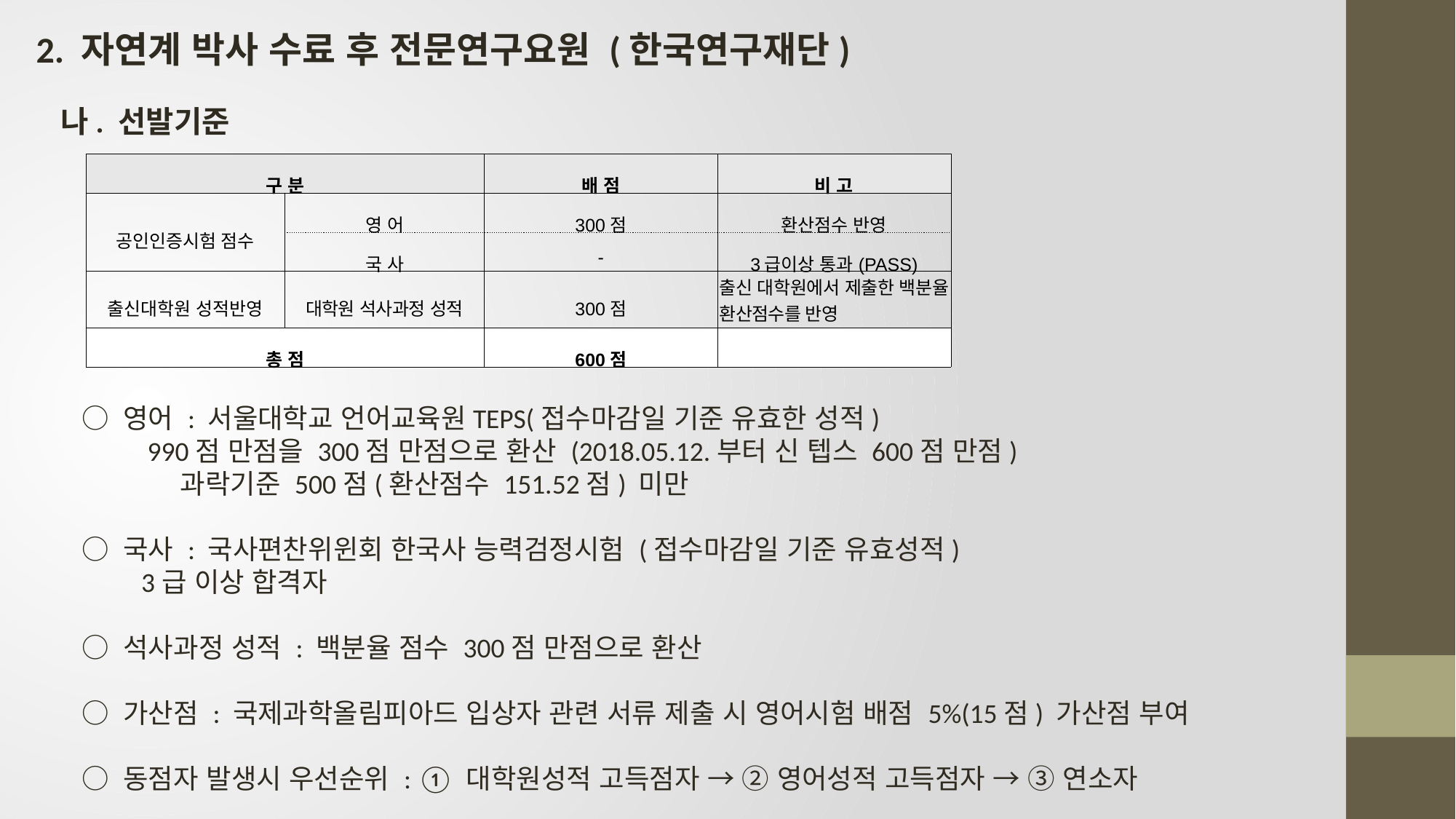

2. 자연계 박사 수료 후 전문연구요원 (한국연구재단)

  나. 선발기준

      ○ 영어 : 서울대학교 언어교육원TEPS(접수마감일 기준 유효한 성적)
                  990점 만점을 300점 만점으로 환산 (2018.05.12.부터 신 텝스 600점 만점)
                  과락기준 500점(환산점수 151.52점) 미만

      ○ 국사 : 국사편찬위윈회 한국사 능력검정시험 (접수마감일 기준 유효성적)
                 3급 이상 합격자

      ○ 석사과정 성적 : 백분율 점수 300점 만점으로 환산

      ○ 가산점 : 국제과학올림피아드 입상자 관련 서류 제출 시 영어시험 배점 5%(15점) 가산점 부여

      ○ 동점자 발생시 우선순위 : ① 대학원성적 고득점자 → ② 영어성적 고득점자 → ③ 연소자

| 구 분 |  | 배 점 | 비 고 |
| --- | --- | --- | --- |
| 공인인증시험 점수 | 영 어 | 300점 | 환산점수 반영 |
|  | 국 사 | - | 3급이상 통과(PASS) |
| 출신대학원 성적반영 | 대학원 석사과정 성적 | 300점 | 출신 대학원에서 제출한 백분율 환산점수를 반영 |
| 총 점 |  | 600점 |  |